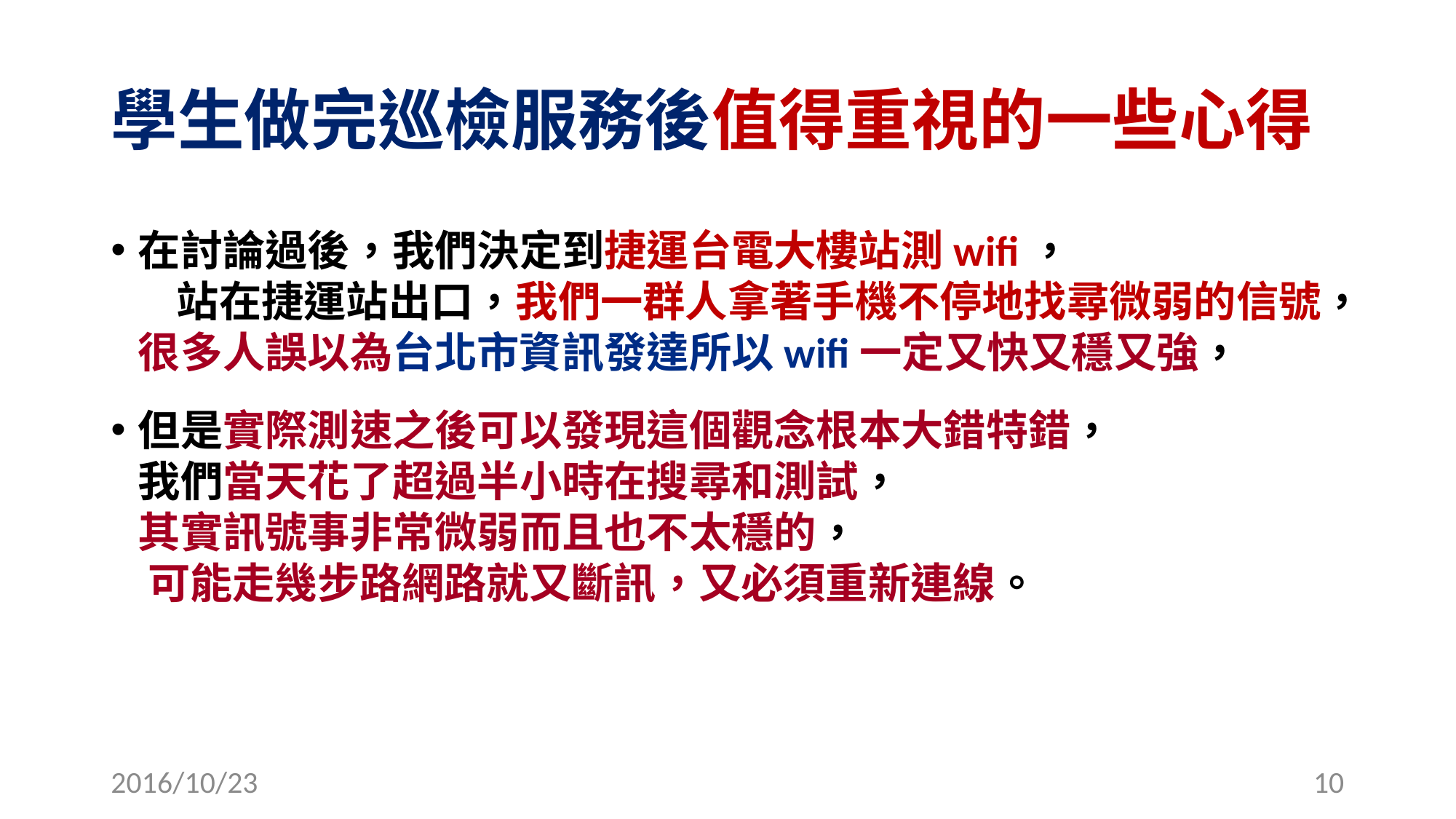

# 學生做完巡檢服務後值得重視的一些心得
在討論過後，我們決定到捷運台電大樓站測wifi，                                 站在捷運站出口，我們一群人拿著手機不停地找尋微弱的信號，很多人誤以為台北市資訊發達所以wifi一定又快又穩又強，
但是實際測速之後可以發現這個觀念根本大錯特錯，                       我們當天花了超過半小時在搜尋和測試，                                             其實訊號事非常微弱而且也不太穩的，                                                    可能走幾步路網路就又斷訊，又必須重新連線。

2016/10/23
10